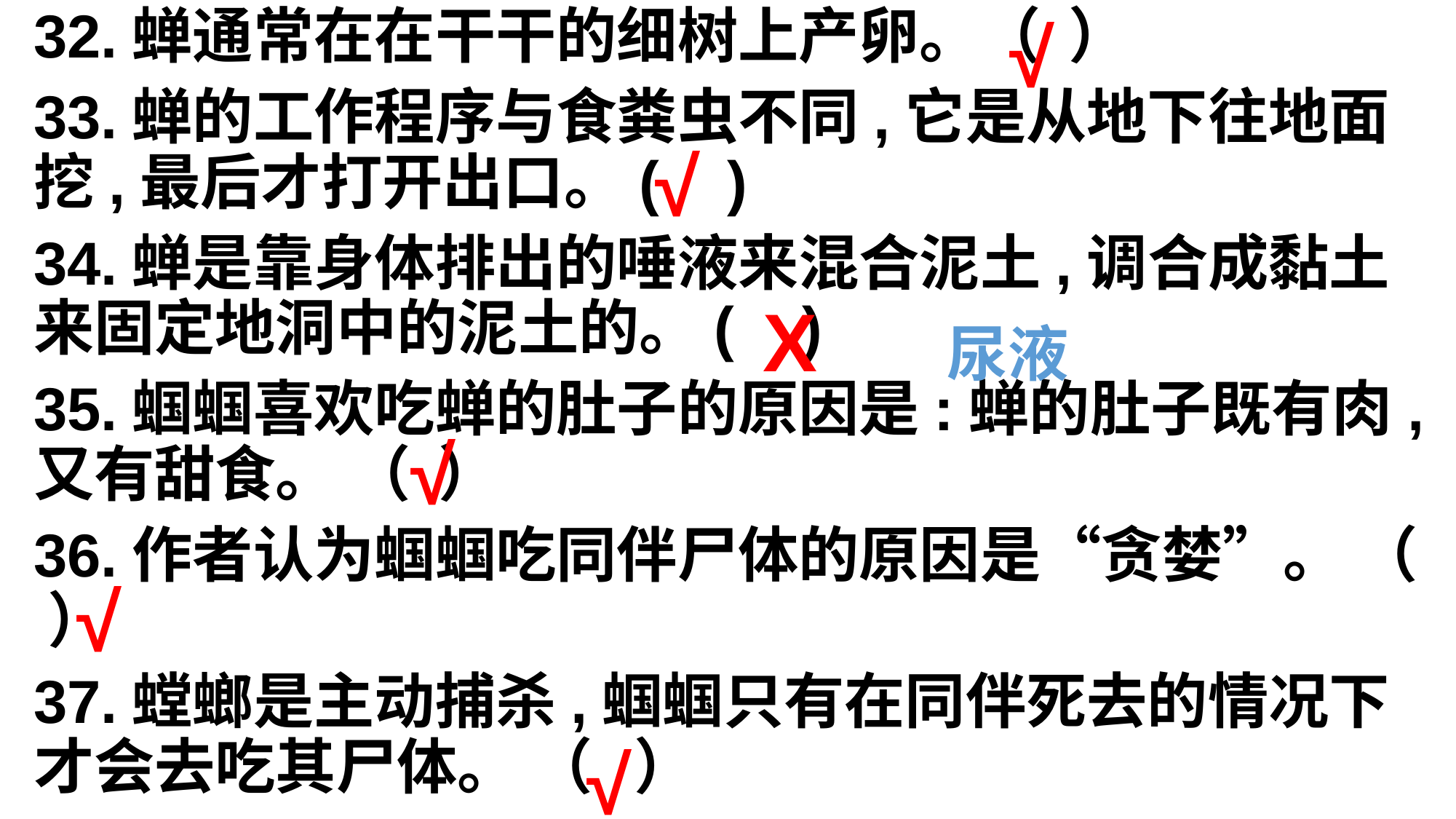

32.蝉通常在在干干的细树上产卵。（  ）
33.蝉的工作程序与食粪虫不同,它是从地下往地面挖,最后才打开出口。(    )
34.蝉是靠身体排出的唾液来混合泥土,调合成黏土来固定地洞中的泥土的。(    )
35.蝈蝈喜欢吃蝉的肚子的原因是:蝉的肚子既有肉,又有甜食。 （  ）
36.作者认为蝈蝈吃同伴尸体的原因是“贪婪”。 （  ）
37.螳螂是主动捕杀,蝈蝈只有在同伴死去的情况下才会去吃其尸体。 （   ）
√
√
X
尿液
√
√
√